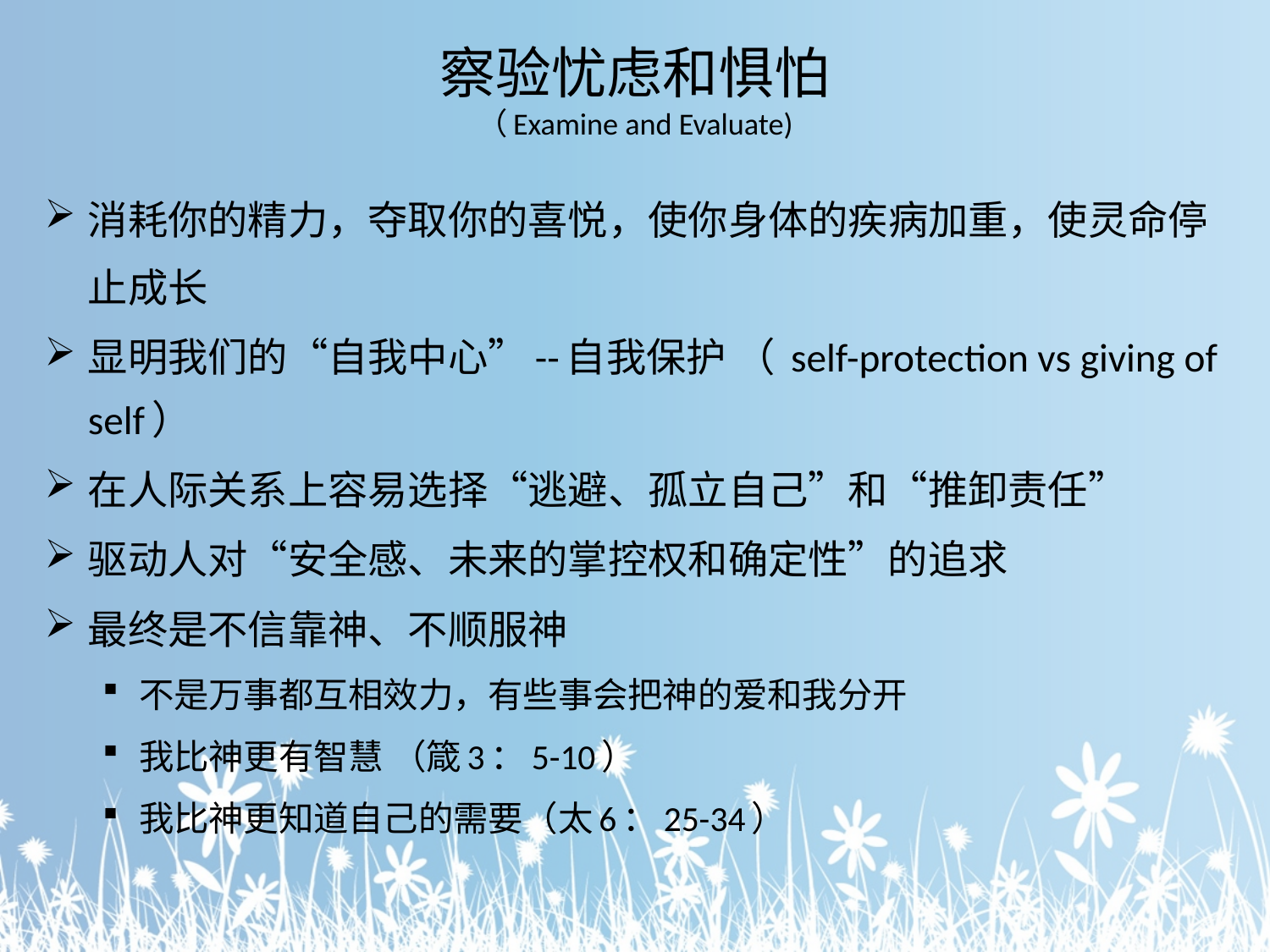

# 察验忧虑和惧怕 （Examine and Evaluate)
消耗你的精力，夺取你的喜悦，使你身体的疾病加重，使灵命停止成长
显明我们的“自我中心”--自我保护 （ self-protection vs giving of self）
在人际关系上容易选择“逃避、孤立自己”和“推卸责任”
驱动人对“安全感、未来的掌控权和确定性”的追求
最终是不信靠神、不顺服神
不是万事都互相效力，有些事会把神的爱和我分开
我比神更有智慧 （箴3：5-10）
我比神更知道自己的需要（太6：25-34）